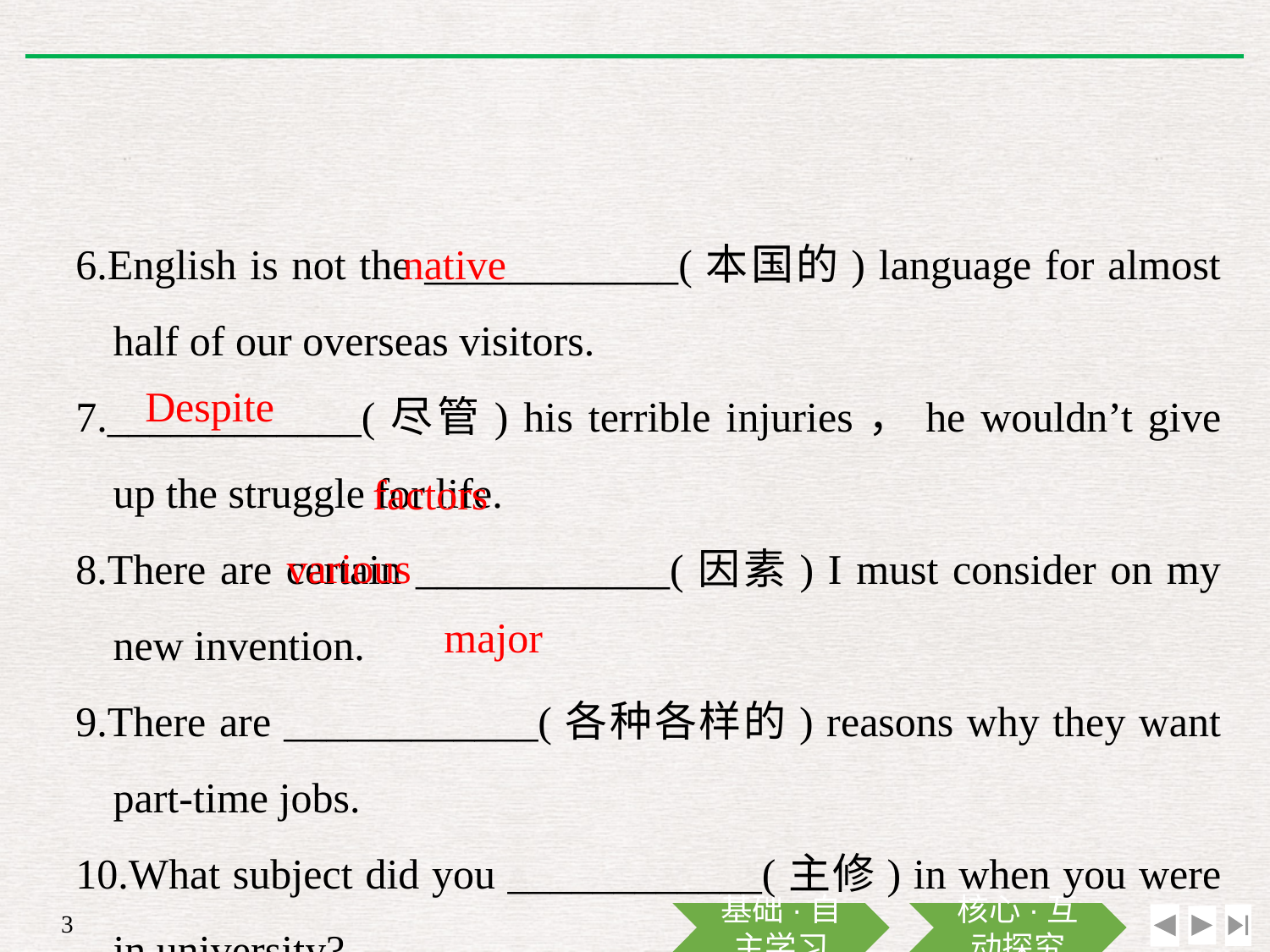

6.English is not the ____________(本国的) language for almost half of our overseas visitors.
7.____________(尽管) his terrible injuries，he wouldn’t give up the struggle for life.
8.There are certain ____________(因素) I must consider on my new invention.
9.There are ____________(各种各样的) reasons why they want part-time jobs.
10.What subject did you ____________(主修) in when you were in university?
native
Despite
factors
various
major